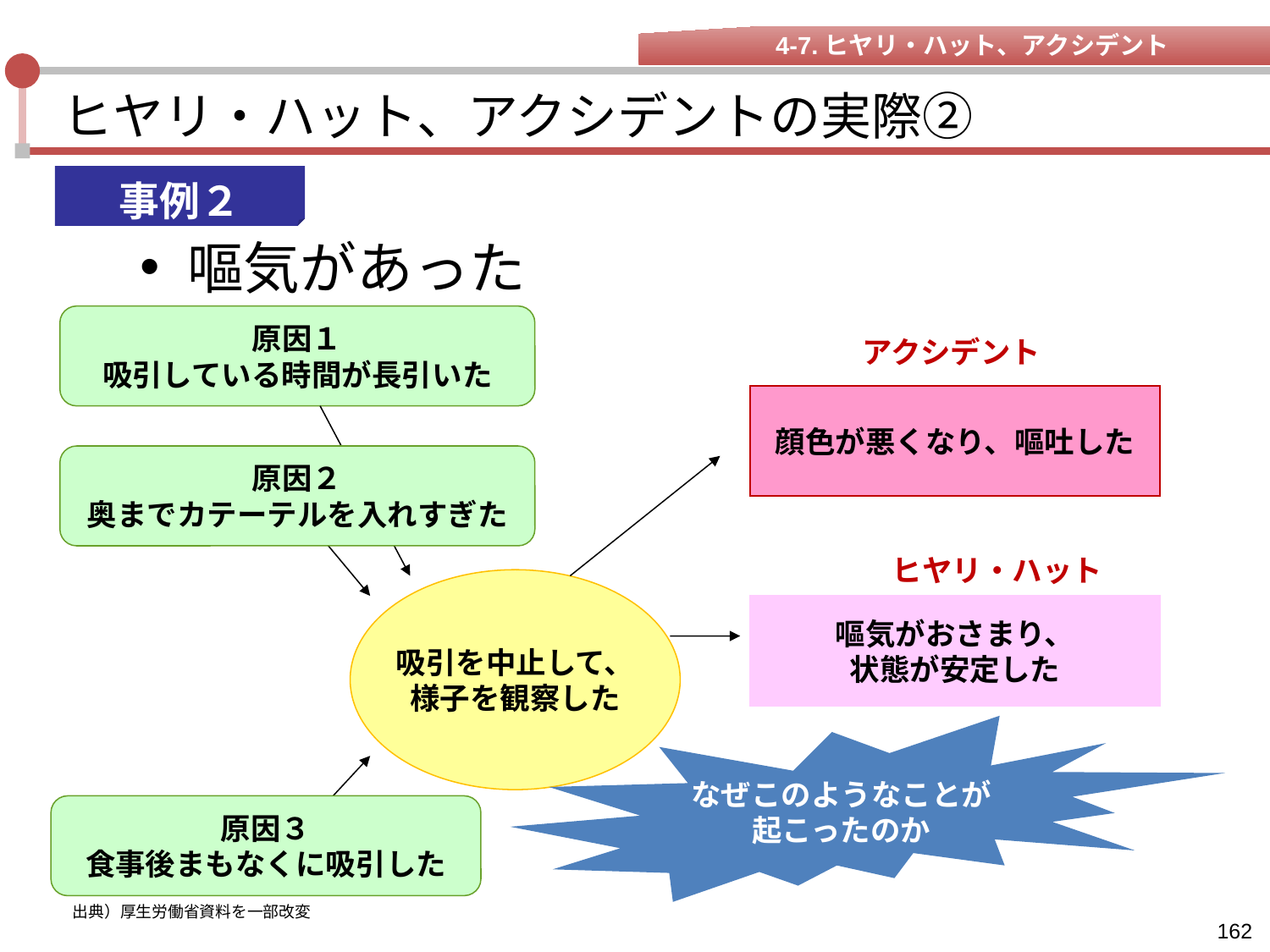

4-7.ヒヤリ・ハット、アクシデント
# ヒヤリ・ハット、アクシデントの実際②
事例２
嘔気があった
原因１
吸引している時間が長引いた
アクシデント
顔色が悪くなり、嘔吐した

原因２
奥までカテーテルを入れすぎた

ヒヤリ・ハット
吸引を中止して、
様子を観察した
嘔気がおさまり、
状態が安定した

なぜこのようなことが
起こったのか

原因３
食事後まもなくに吸引した
出典）厚生労働省資料を一部改変
162